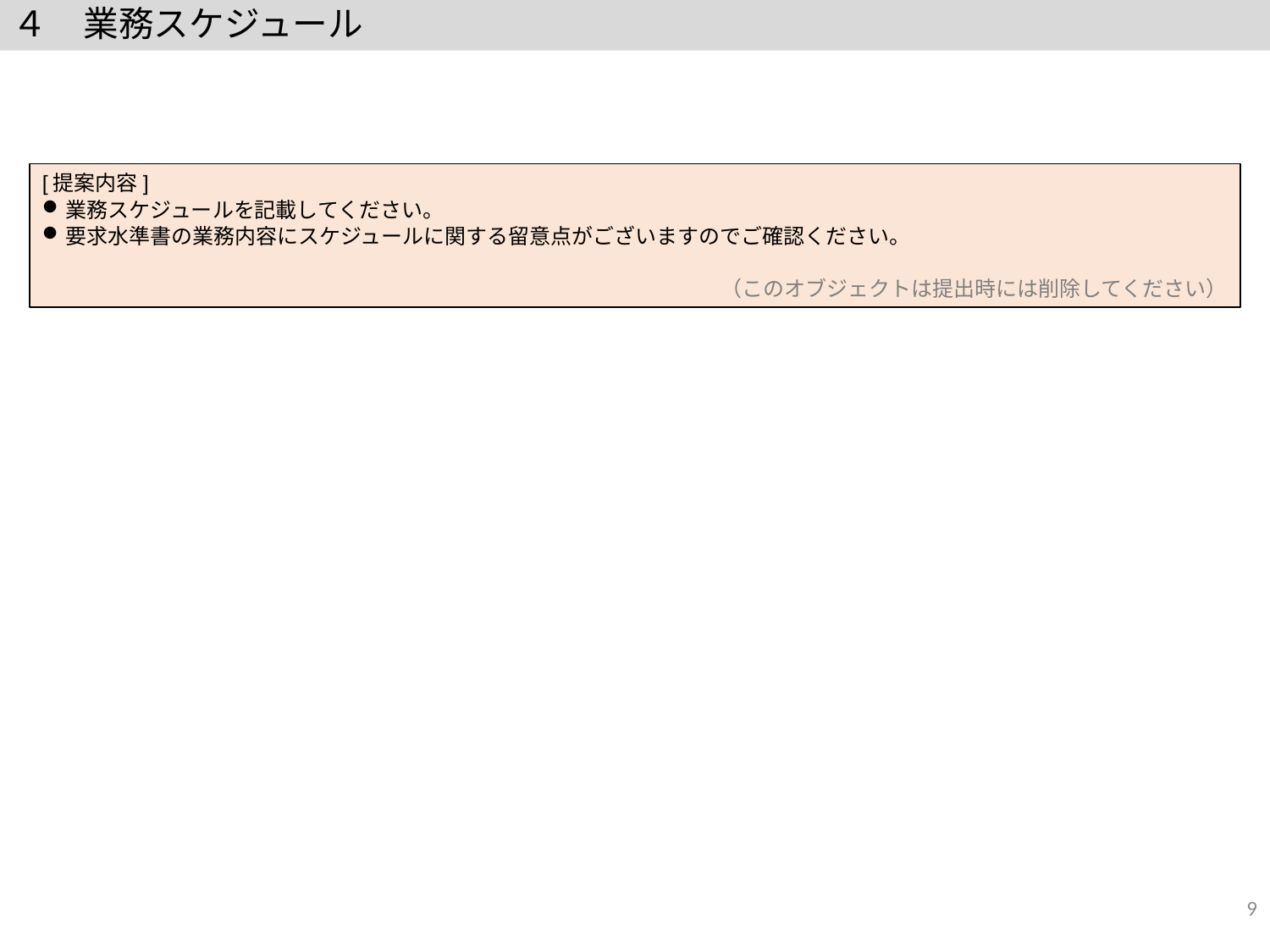

４　業務スケジュール
[提案内容]
業務スケジュールを記載してください。
要求水準書の業務内容にスケジュールに関する留意点がございますのでご確認ください。

（このオブジェクトは提出時には削除してください）
9